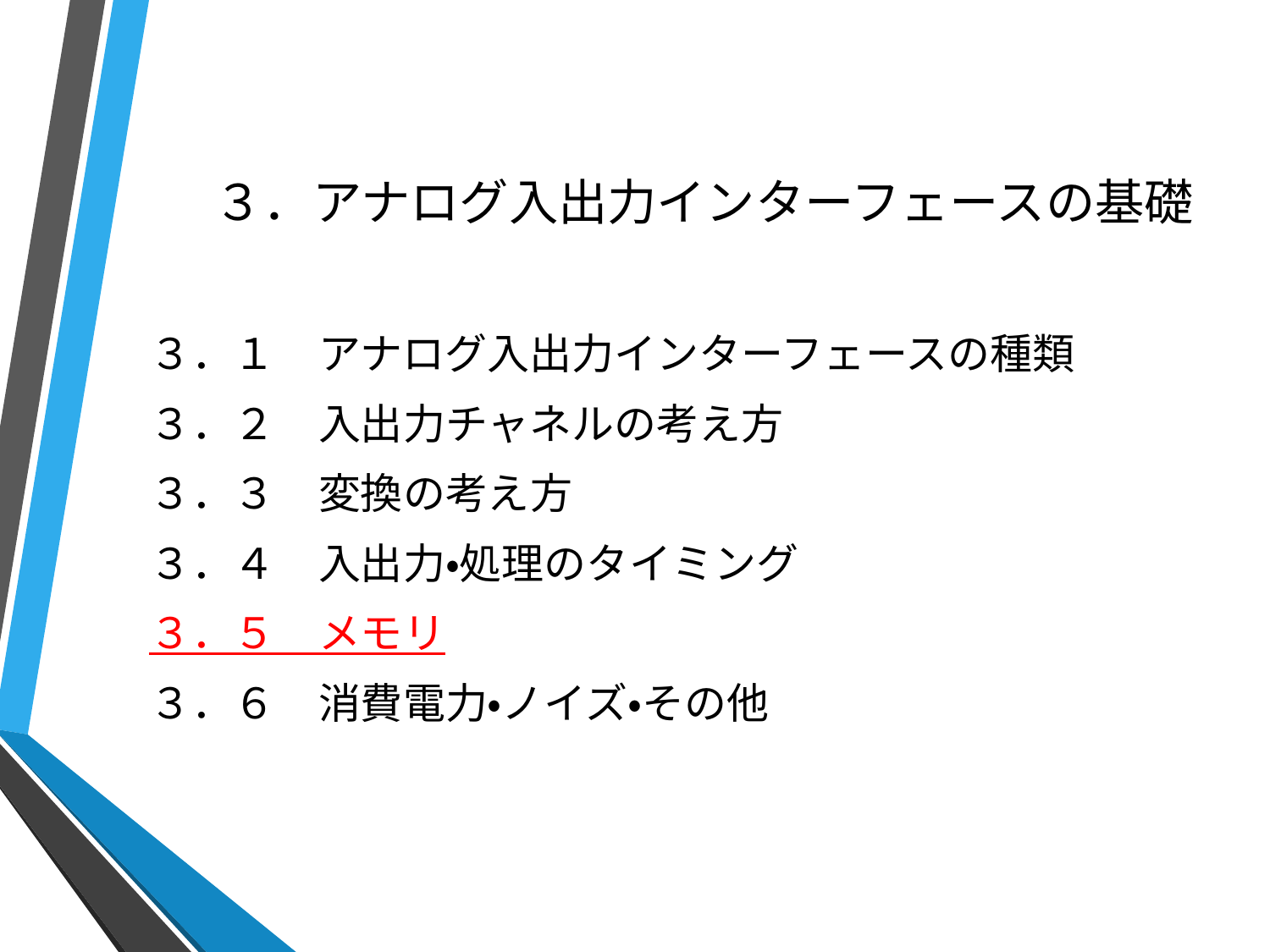

# ３．アナログ入出力インターフェースの基礎
３．１　アナログ入出力インターフェースの種類
３．２　入出力チャネルの考え方
３．３　変換の考え方
３．４　入出力・処理のタイミング
３．５　メモリ
３．６　消費電力・ノイズ・その他